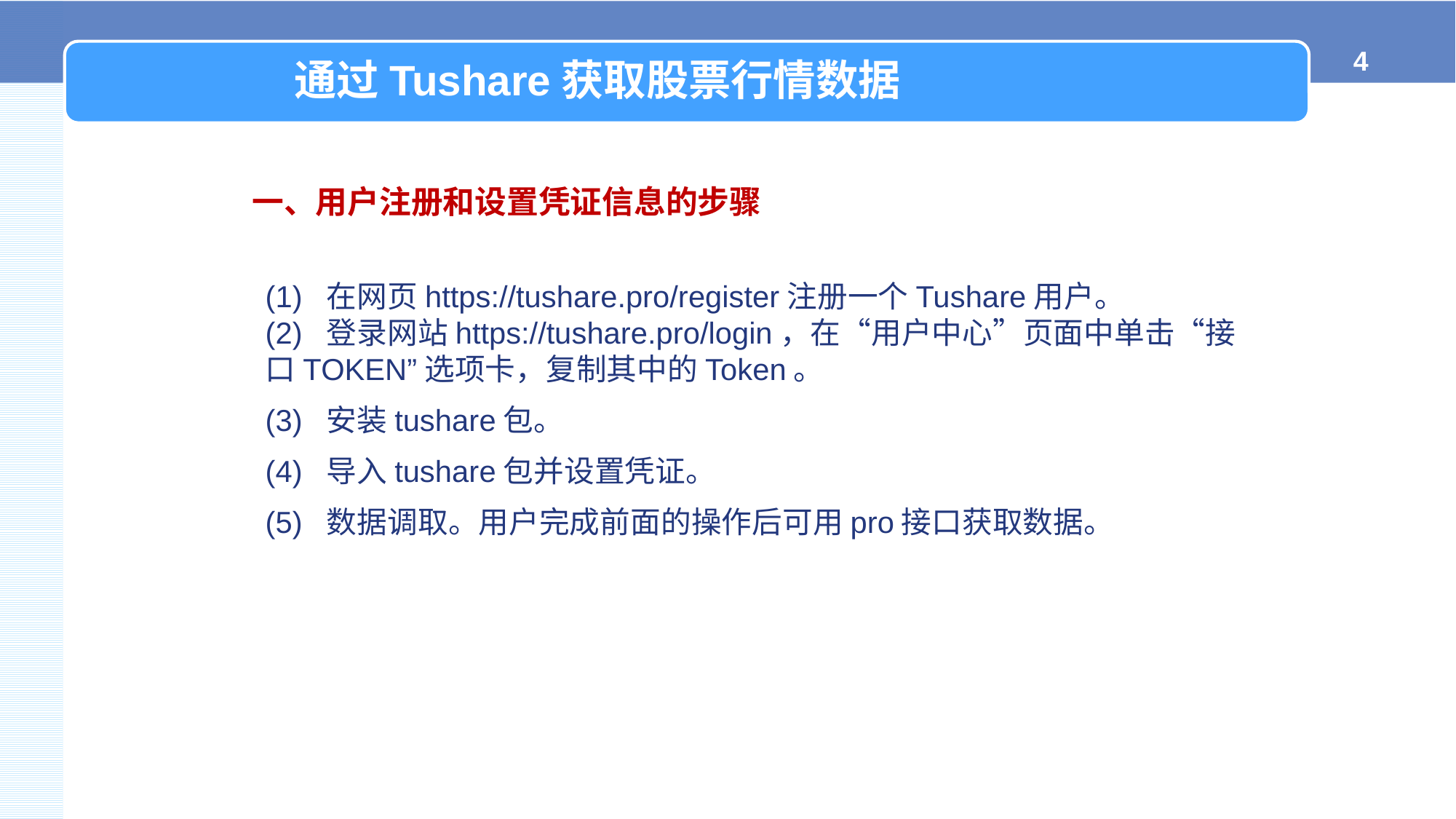

通过Tushare获取股票行情数据
一、用户注册和设置凭证信息的步骤
(1)  在网页https://tushare.pro/register注册一个Tushare用户。
(2)  登录网站https://tushare.pro/login，在“用户中心”页面中单击“接口TOKEN”选项卡，复制其中的Token。
(3)  安装tushare包。
(4)  导入tushare包并设置凭证。
(5)  数据调取。用户完成前面的操作后可用pro接口获取数据。